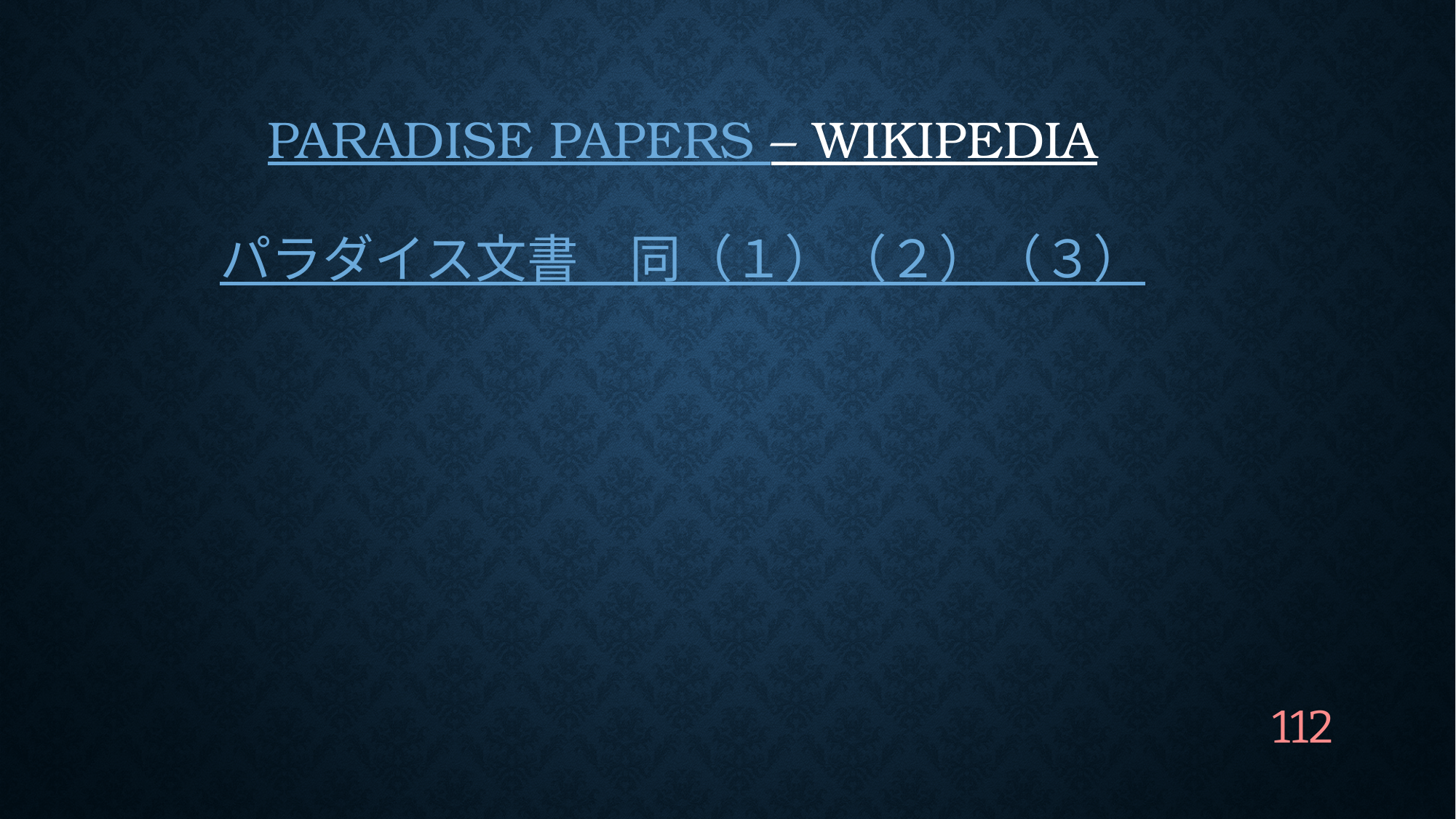

# Paradise Papers – Wikipedia パラダイス文書　同（１）（２）（３）
112